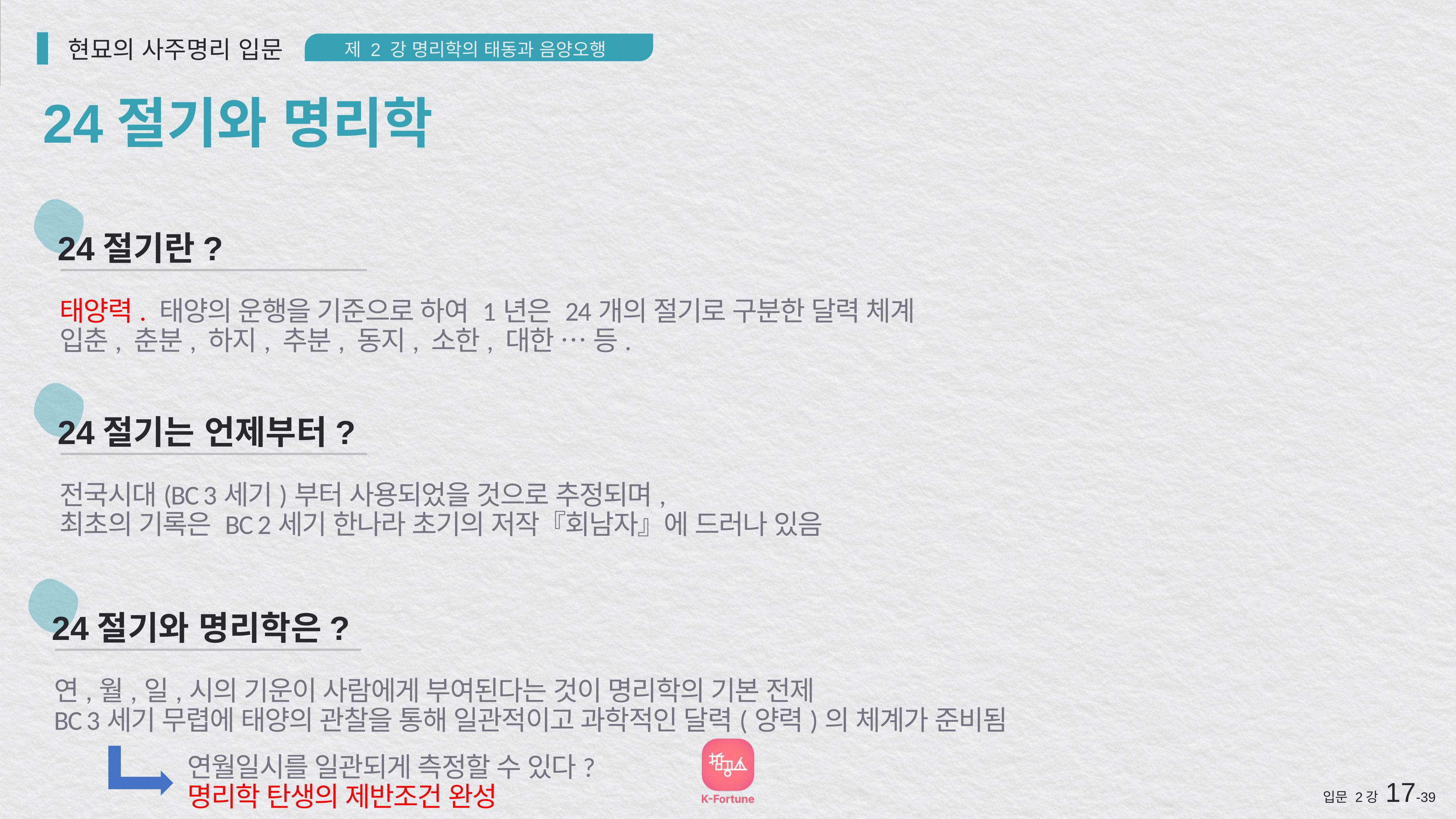

현묘의 사주명리 입문

제 2 강 명리학의 태동과 음양오행
24절기와 명리학

24절기란?
태양력. 태양의 운행을 기준으로 하여 1년은 24개의 절기로 구분한 달력 체계
입춘, 춘분, 하지, 추분, 동지, 소한, 대한 … 등.

24절기는 언제부터?
전국시대(BC 3세기)부터 사용되었을 것으로 추정되며,
최초의 기록은 BC 2세기 한나라 초기의 저작『회남자』에 드러나 있음

24절기와 명리학은?
연,월,일,시의 기운이 사람에게 부여된다는 것이 명리학의 기본 전제
BC 3세기 무렵에 태양의 관찰을 통해 일관적이고 과학적인 달력(양력)의 체계가 준비됨

연월일시를 일관되게 측정할 수 있다? 명리학 탄생의 제반조건 완성